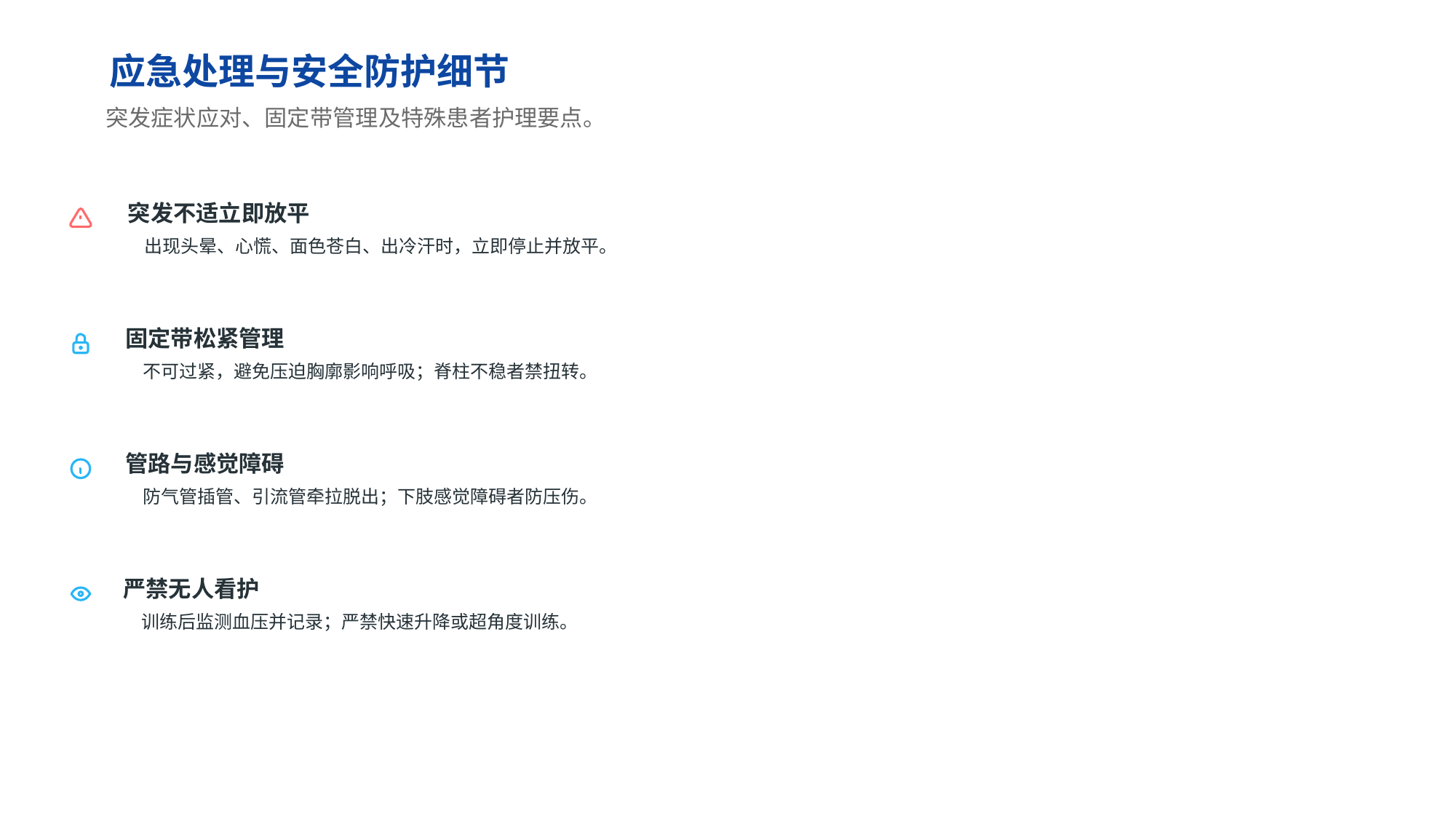

应急处理与安全防护细节
突发症状应对、固定带管理及特殊患者护理要点。
突发不适立即放平

出现头晕、心慌、面色苍白、出冷汗时，立即停止并放平。
固定带松紧管理

不可过紧，避免压迫胸廓影响呼吸；脊柱不稳者禁扭转。
管路与感觉障碍

防气管插管、引流管牵拉脱出；下肢感觉障碍者防压伤。
严禁无人看护

训练后监测血压并记录；严禁快速升降或超角度训练。